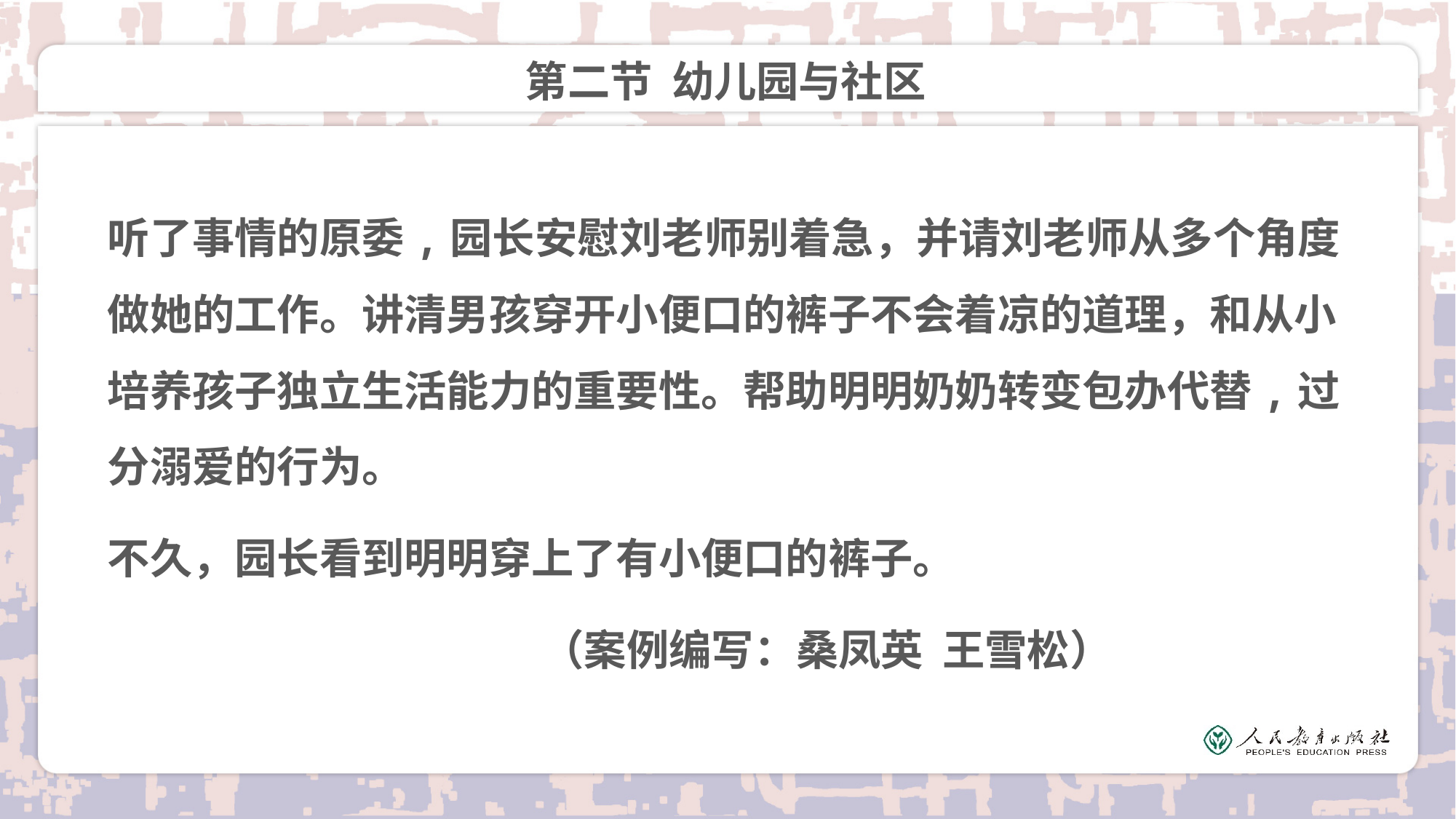

# 第二节  幼儿园与社区
听了事情的原委,园长安慰刘老师别着急，并请刘老师从多个角度做她的工作。讲清男孩穿开小便口的裤子不会着凉的道理，和从小培养孩子独立生活能力的重要性。帮助明明奶奶转变包办代替,过分溺爱的行为。
不久，园长看到明明穿上了有小便口的裤子。
                                            （案例编写：桑凤英  王雪松）